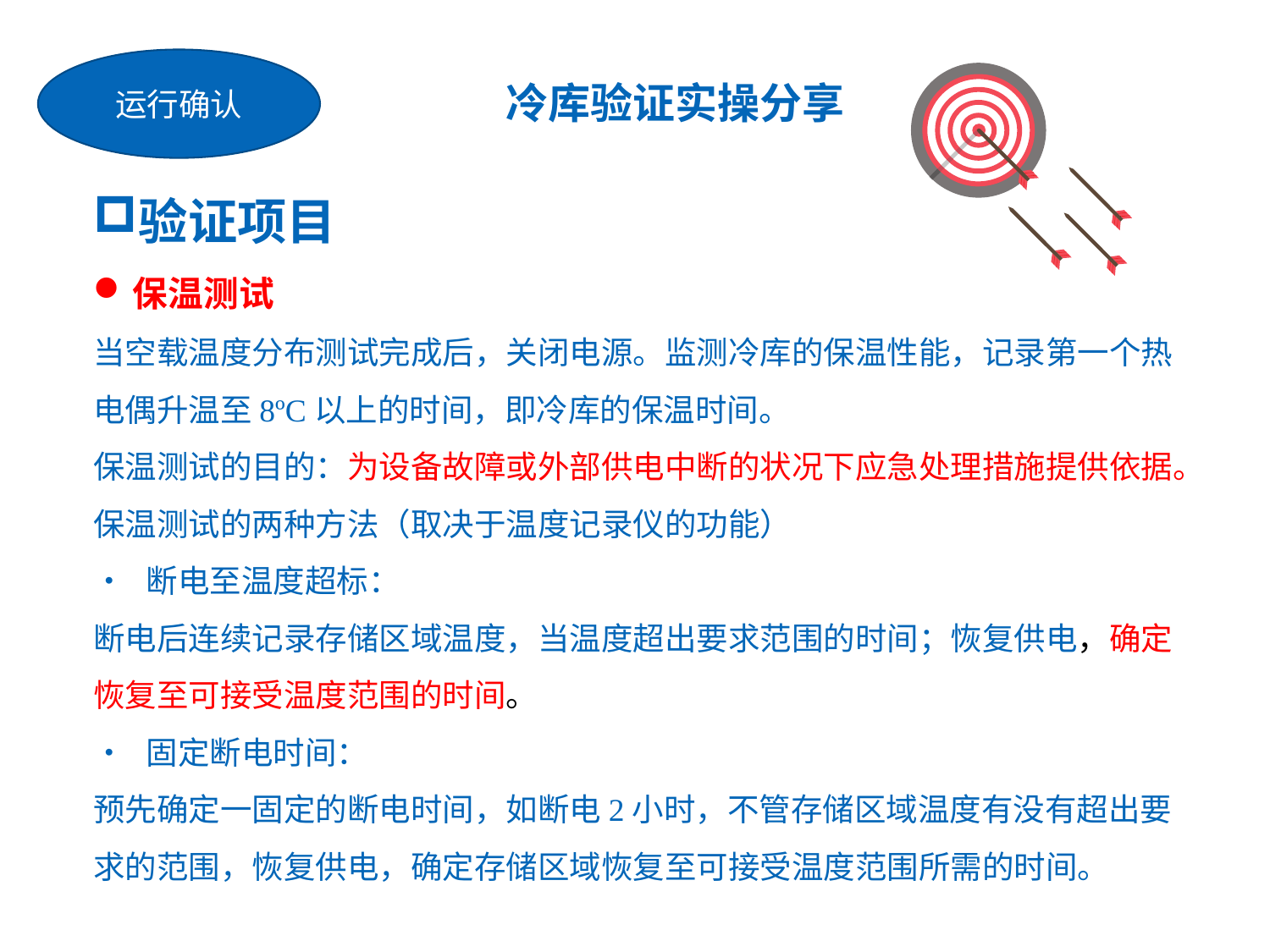

运行确认

冷库验证实操分享

验证项目
保温测试
当空载温度分布测试完成后，关闭电源。监测冷库的保温性能，记录第一个热电偶升温至8ºC以上的时间，即冷库的保温时间。
保温测试的目的：为设备故障或外部供电中断的状况下应急处理措施提供依据。
保温测试的两种方法（取决于温度记录仪的功能）
•   断电至温度超标：
断电后连续记录存储区域温度，当温度超出要求范围的时间；恢复供电，确定恢复至可接受温度范围的时间。
•   固定断电时间：
预先确定一固定的断电时间，如断电2小时，不管存储区域温度有没有超出要求的范围，恢复供电，确定存储区域恢复至可接受温度范围所需的时间。